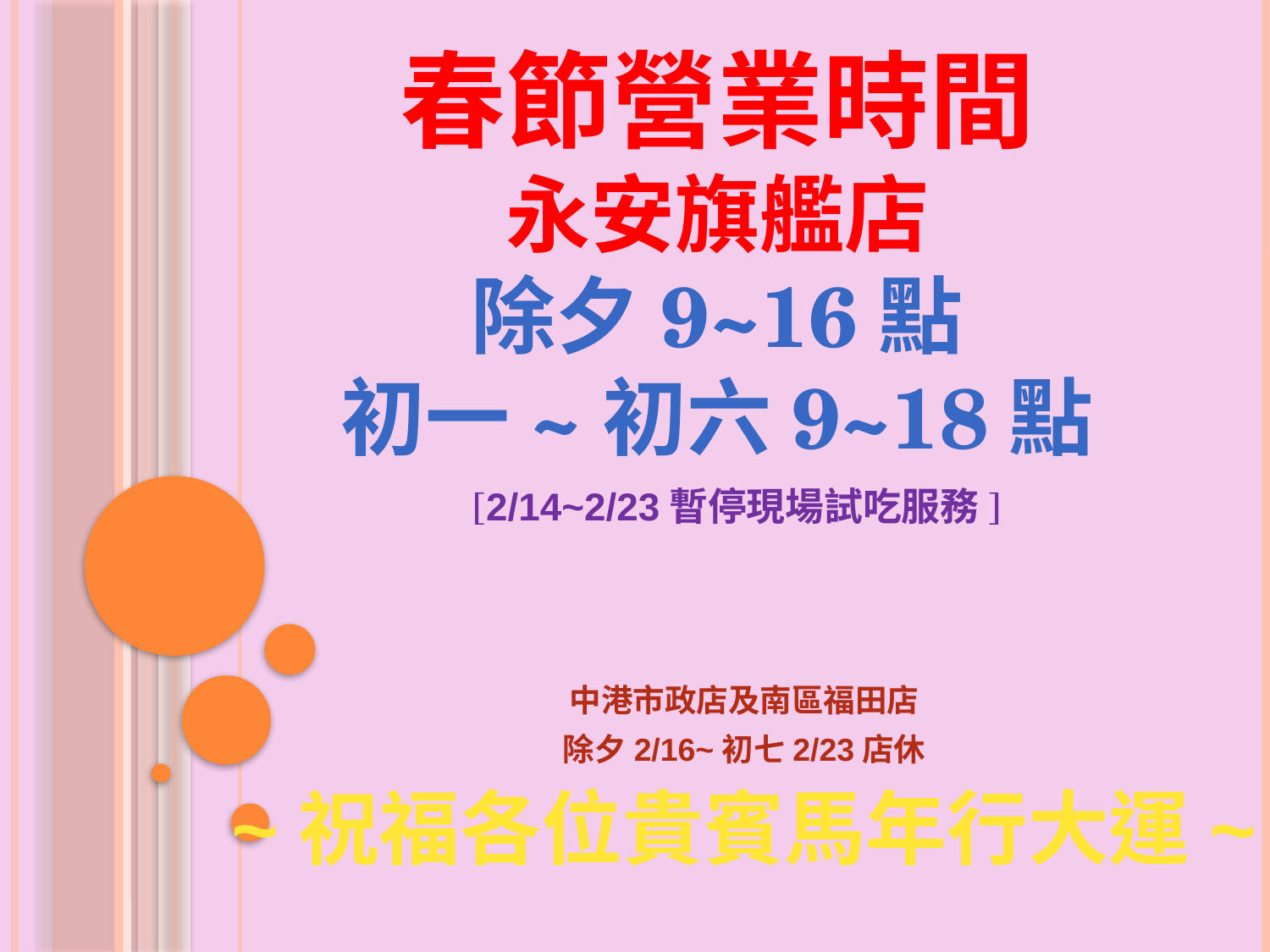

# 春節營業時間 永安旗艦店 除夕9~16點 初一~初六9~18點
[2/14~2/23暫停現場試吃服務]
中港市政店及南區福田店
除夕2/16~初七2/23店休
~祝福各位貴賓馬年行大運~